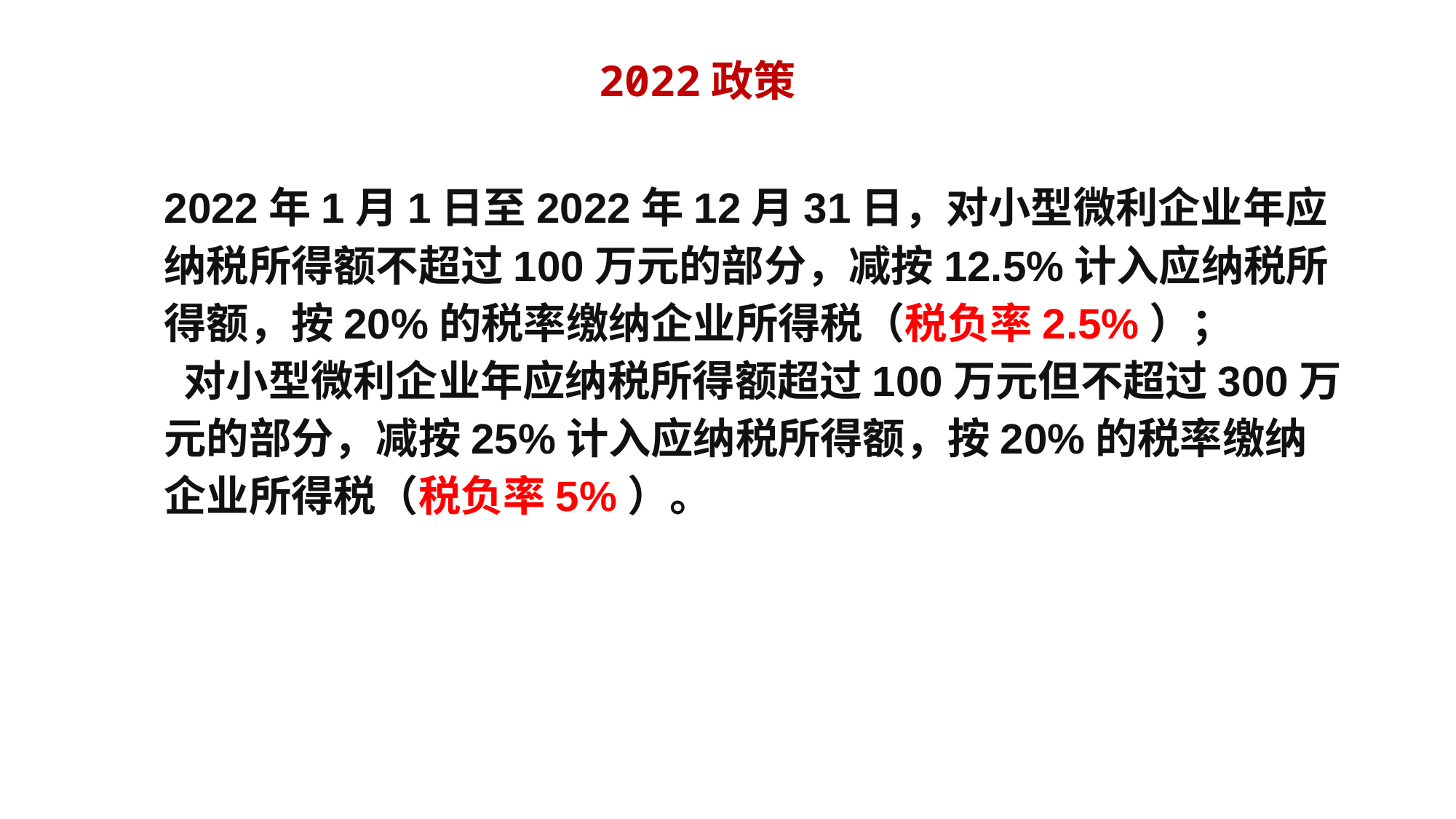

# 2022政策
2022年1月1日至2022年12月31日，对小型微利企业年应纳税所得额不超过100万元的部分，减按12.5%计入应纳税所得额，按20%的税率缴纳企业所得税（税负率2.5%）；
 对小型微利企业年应纳税所得额超过100万元但不超过300万元的部分，减按25%计入应纳税所得额，按20%的税率缴纳企业所得税（税负率5%）。